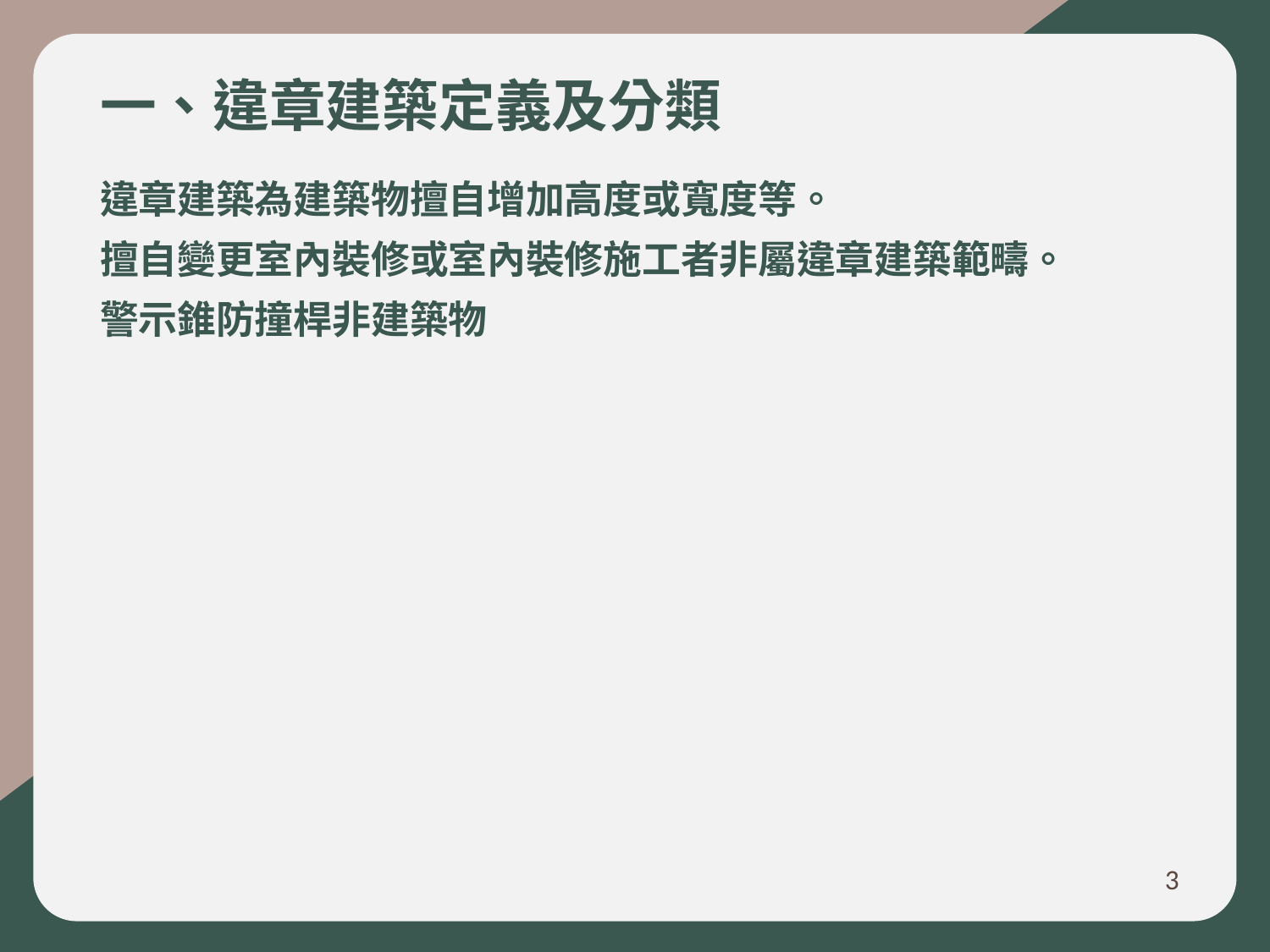

# 一、違章建築定義及分類
違章建築為建築物擅自增加高度或寬度等。
擅自變更室內裝修或室內裝修施工者非屬違章建築範疇。
警示錐防撞桿非建築物

3